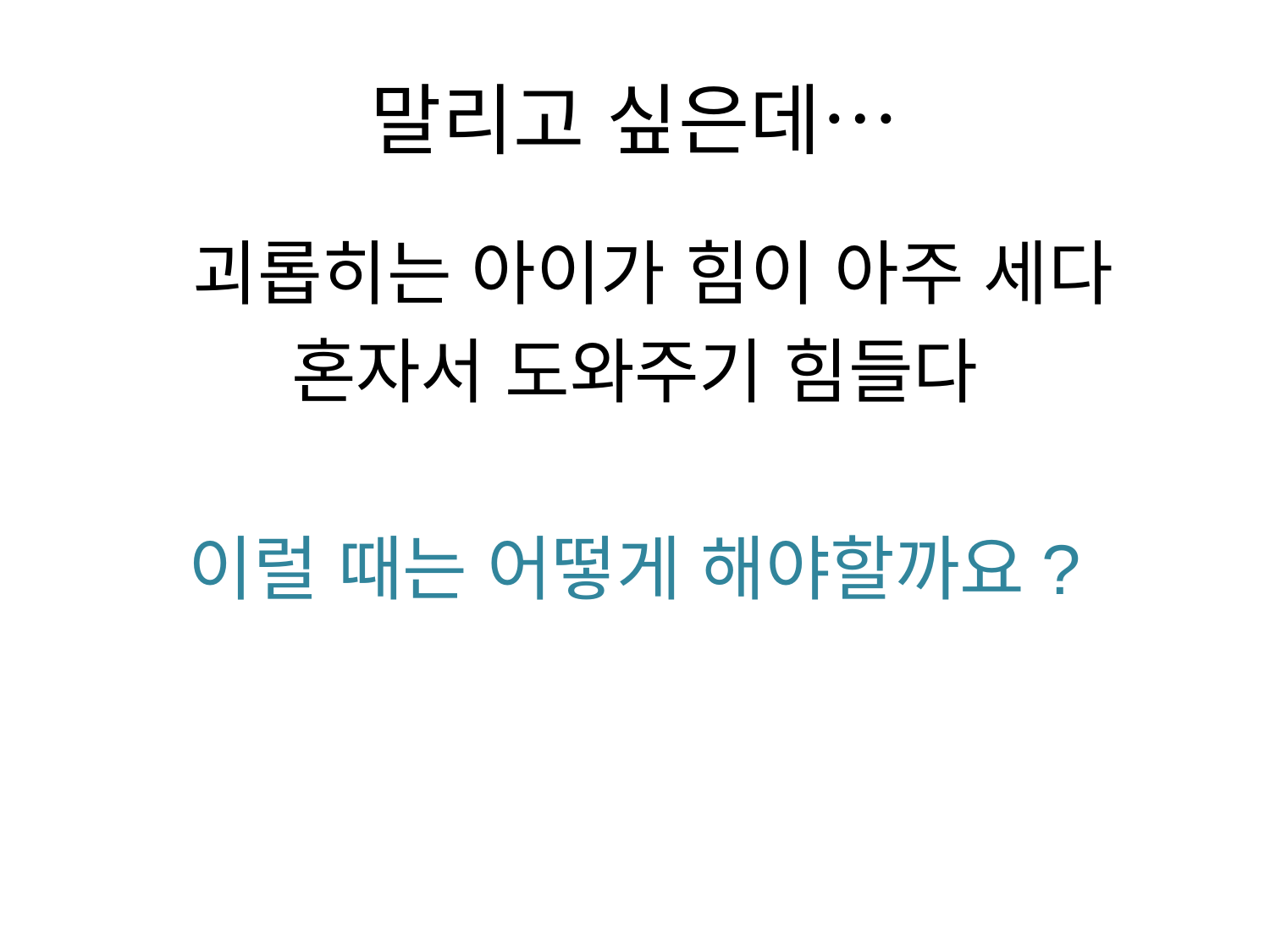

# 말리고 싶은데…
 괴롭히는 아이가 힘이 아주 세다
혼자서 도와주기 힘들다

이럴 때는 어떻게 해야할까요?